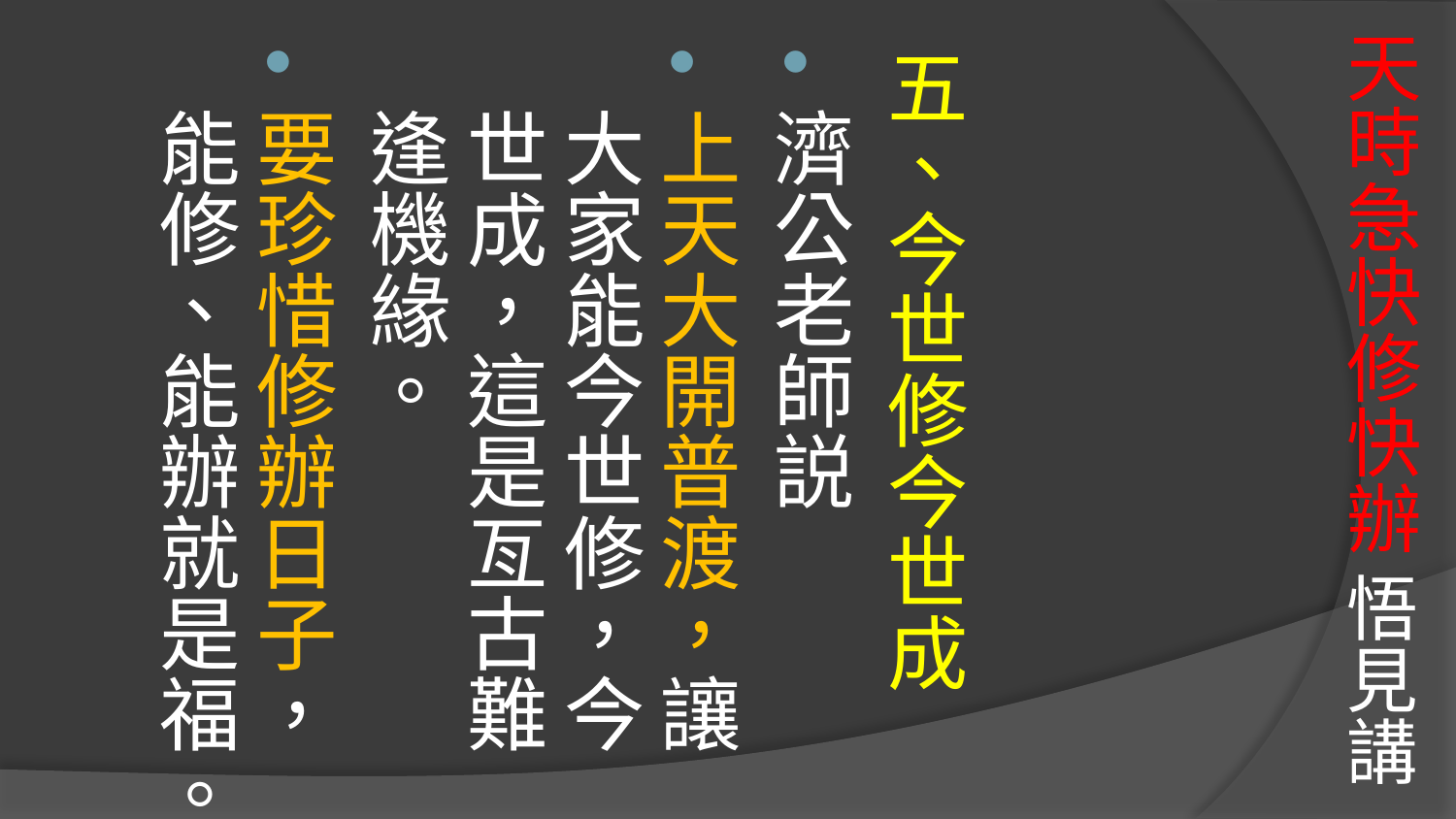

# 天時急快修快辦 悟見講
五、今世修今世成
濟公老師説
上天大開普渡，讓大家能今世修，今世成，這是亙古難逢機緣。
要珍惜修辦日子，能修、能辦就是福。